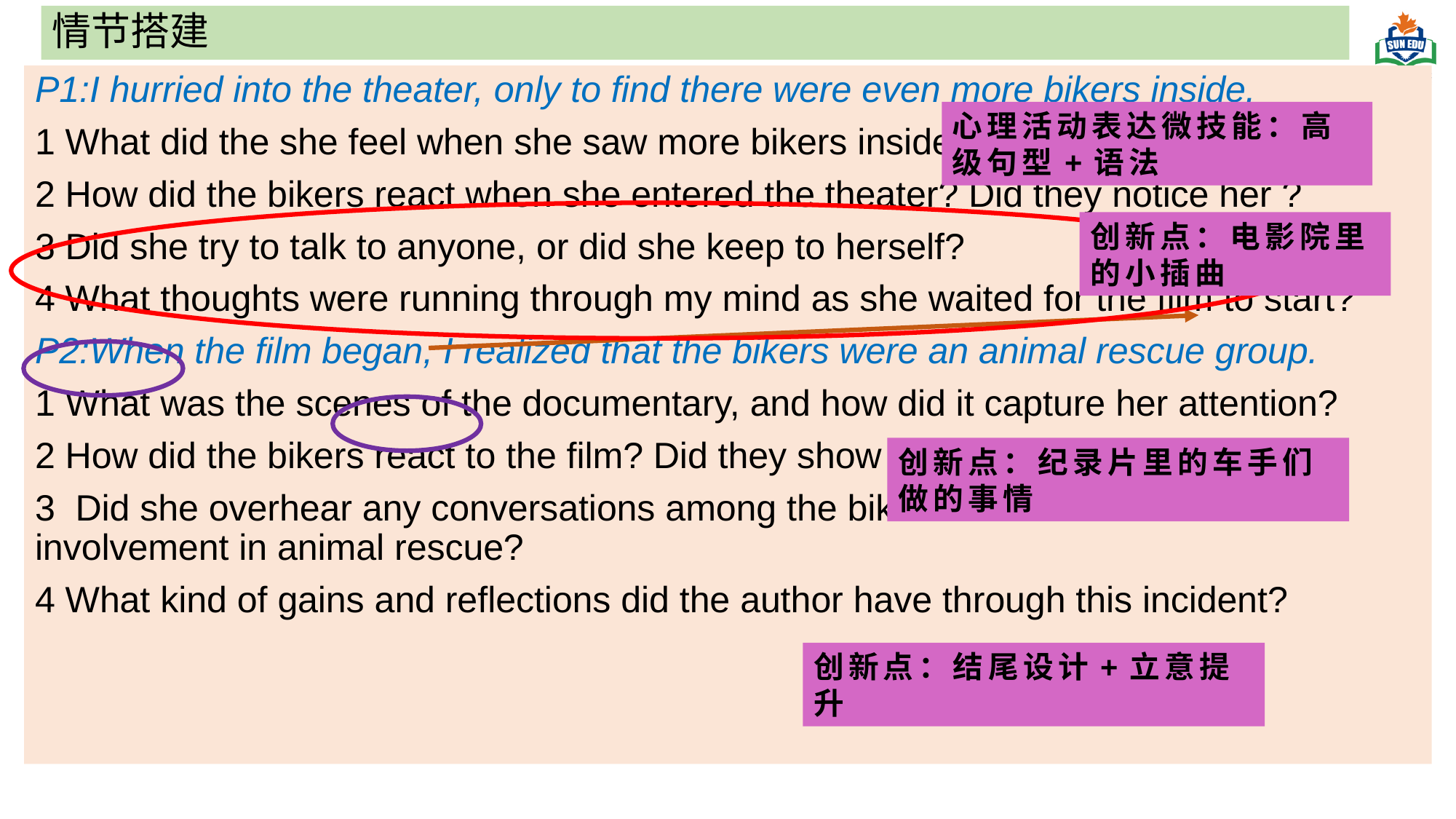

情节搭建
P1:I hurried into the theater, only to find there were even more bikers inside.
1 What did the she feel when she saw more bikers inside the theater?
2 How did the bikers react when she entered the theater? Did they notice her ?
3 Did she try to talk to anyone, or did she keep to herself?
4 What thoughts were running through my mind as she waited for the film to start?
P2:When the film began, I realized that the bikers were an animal rescue group.
1 What was the scenes of the documentary, and how did it capture her attention?
2 How did the bikers react to the film? Did they show any emotions or gestures?
3  Did she overhear any conversations among the bikers that confirmed their involvement in animal rescue?
4 What kind of gains and reflections did the author have through this incident?
心理活动表达微技能：高级句型+语法

创新点：电影院里的小插曲

创新点：纪录片里的车手们做的事情
创新点：结尾设计+立意提升